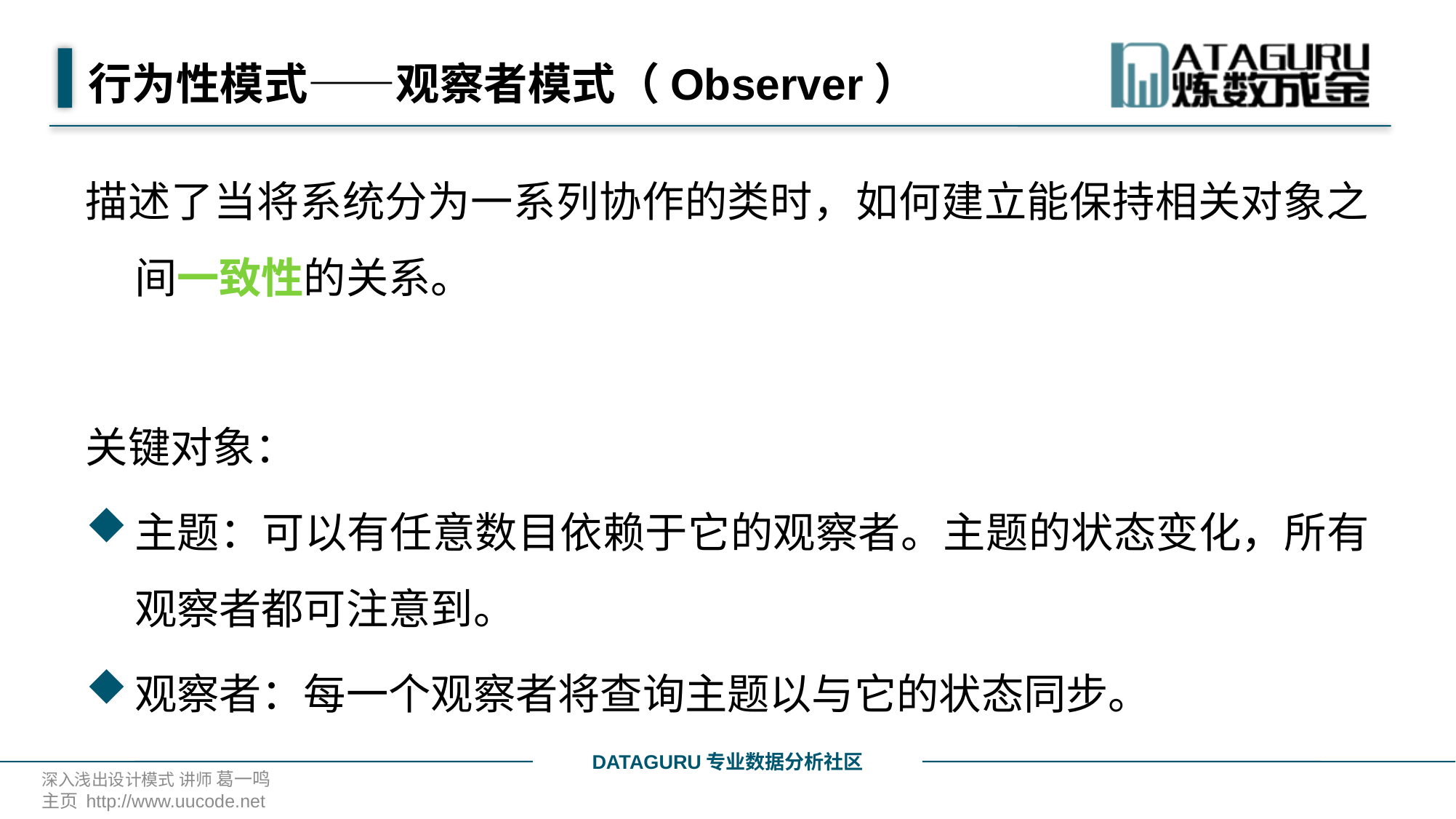

# 行为性模式——观察者模式（Observer）
描述了当将系统分为一系列协作的类时，如何建立能保持相关对象之间一致性的关系。

关键对象：
主题：可以有任意数目依赖于它的观察者。主题的状态变化，所有观察者都可注意到。
观察者：每一个观察者将查询主题以与它的状态同步。